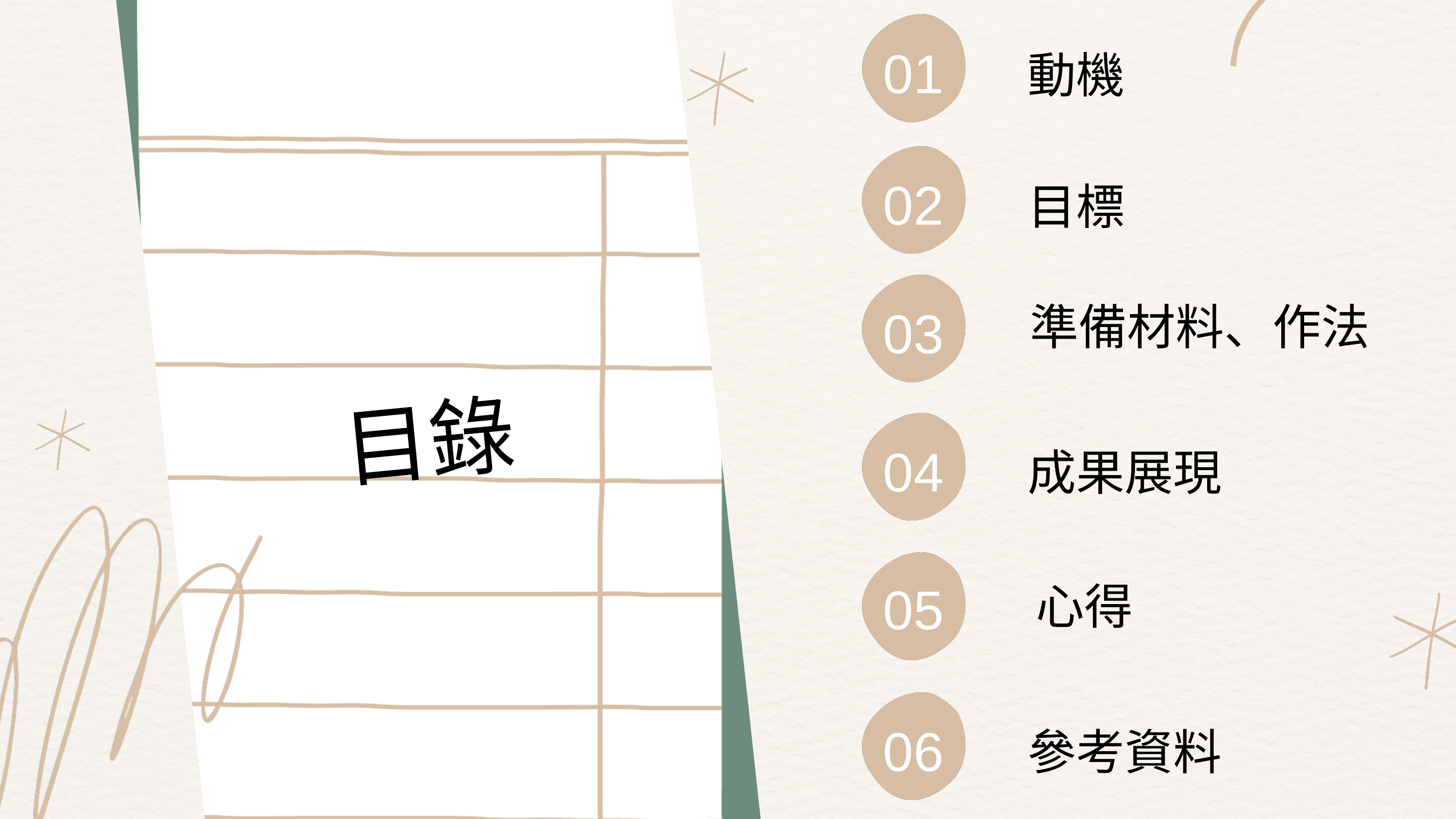

01
動機

02
目標

03
準備材料、作法
目錄

成果展現
04

05
心得

參考資料
06